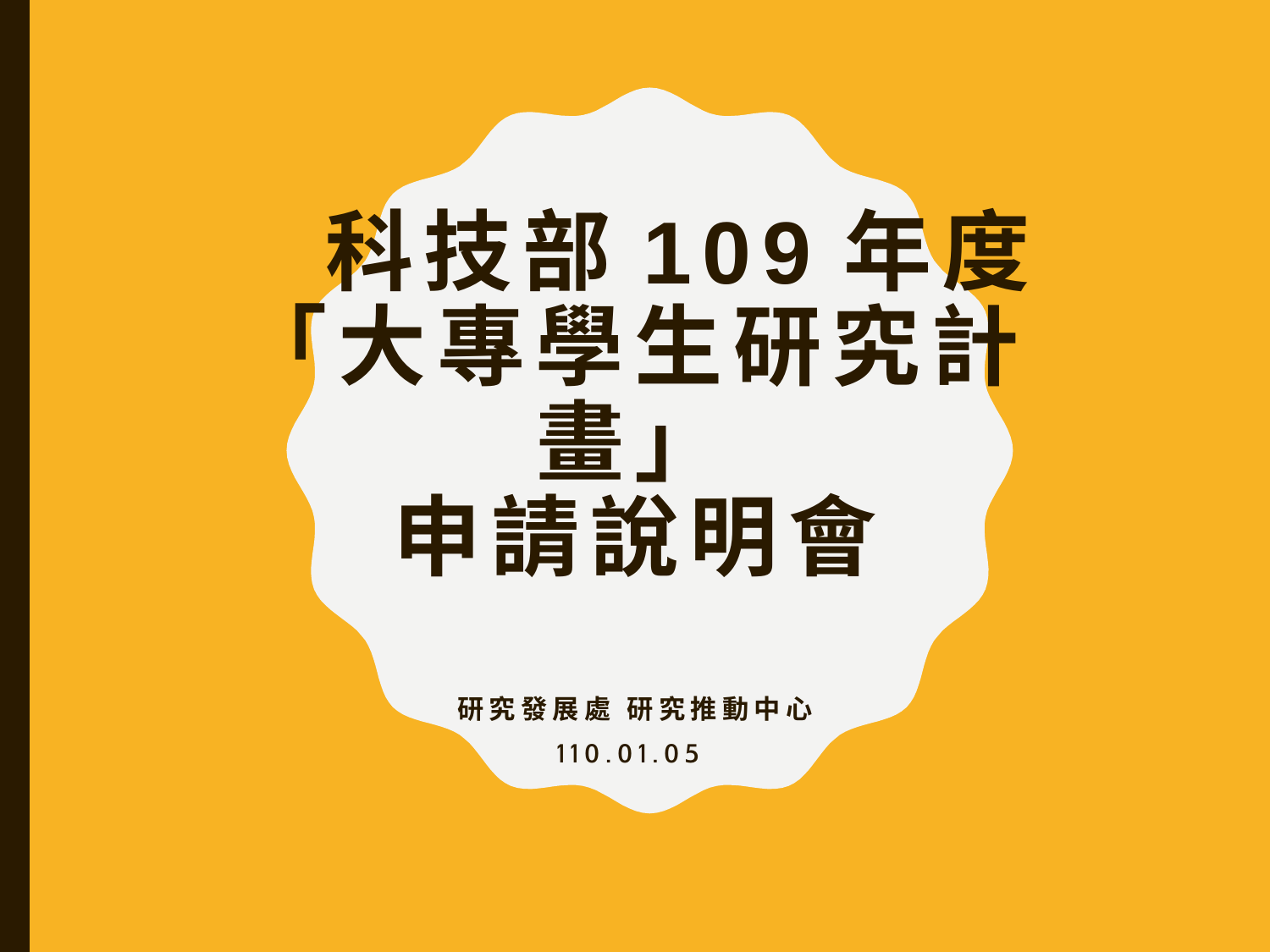

# 科技部109年度 「大專學生研究計畫」 申請說明會
研究發展處 研究推動中心
110.01.05